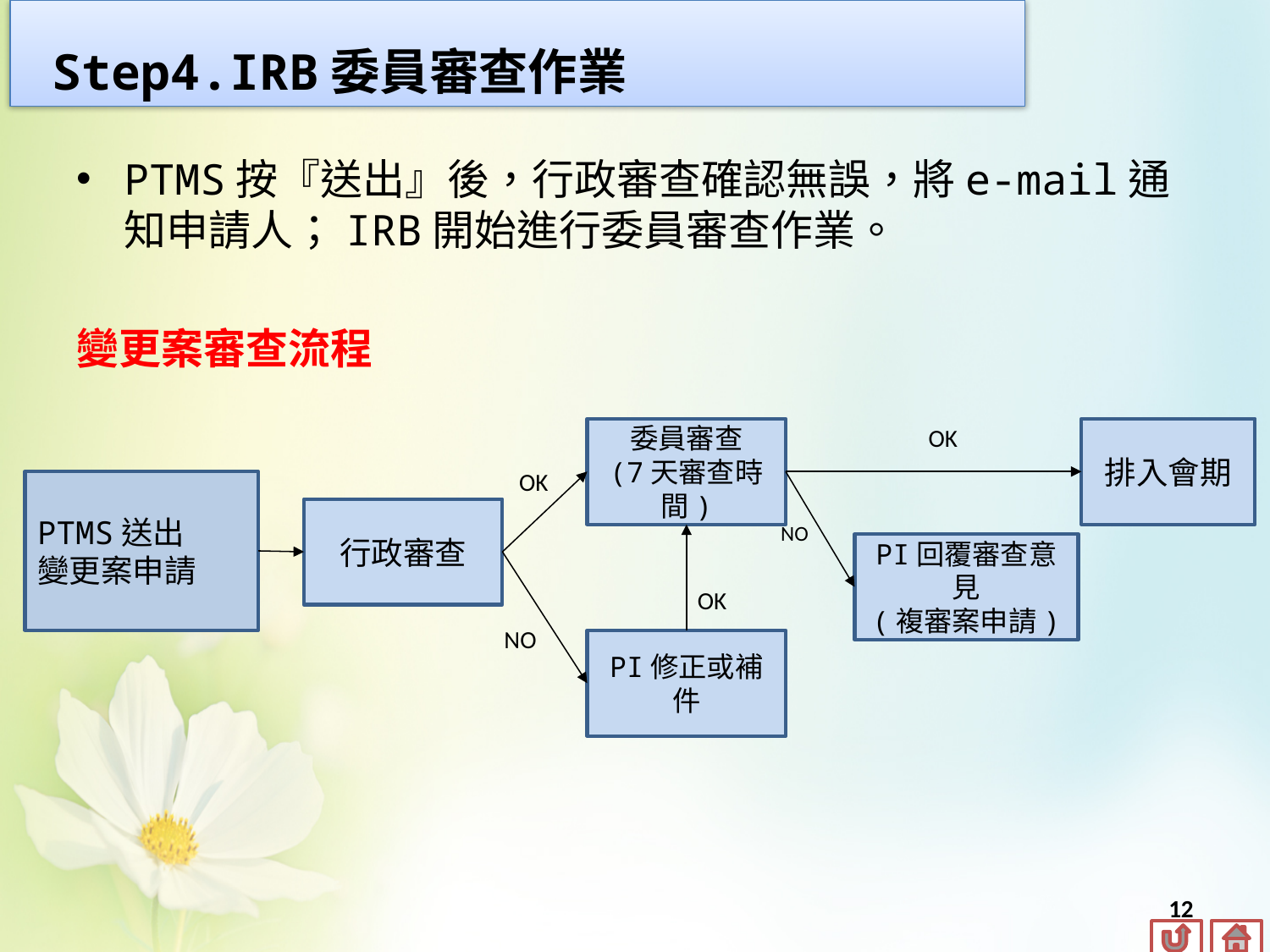

Step4.IRB委員審查作業
PTMS按『送出』後，行政審查確認無誤，將e-mail通知申請人；IRB開始進行委員審查作業。

變更案審查流程
OK
委員審查
(7天審查時間)
排入會期
OK
PTMS送出
變更案申請
行政審查
NO
PI回覆審查意見
(複審案申請)
OK
NO
PI修正或補件
12